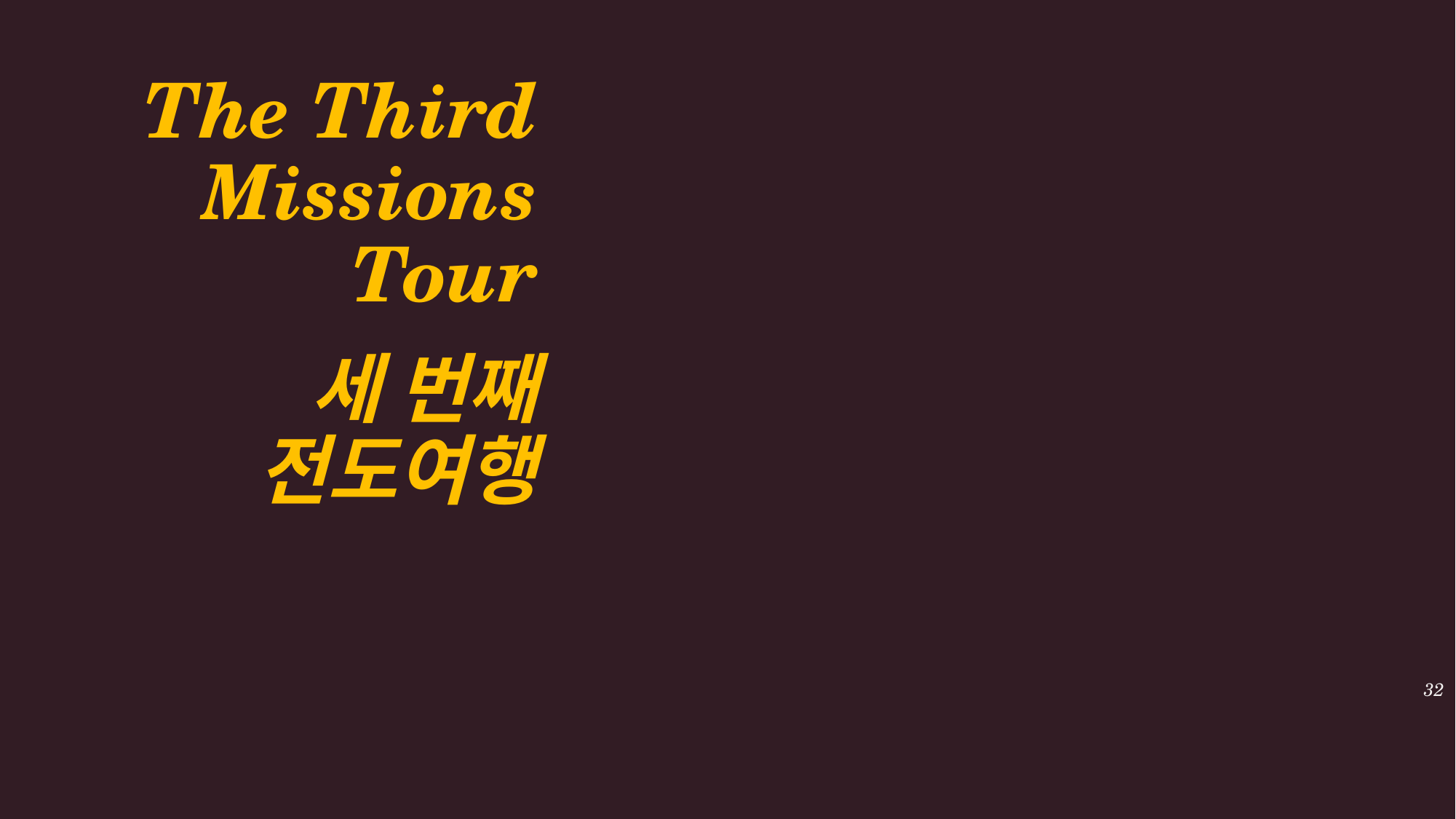

# The Third Missions Tour

세 번째 전도여행

32